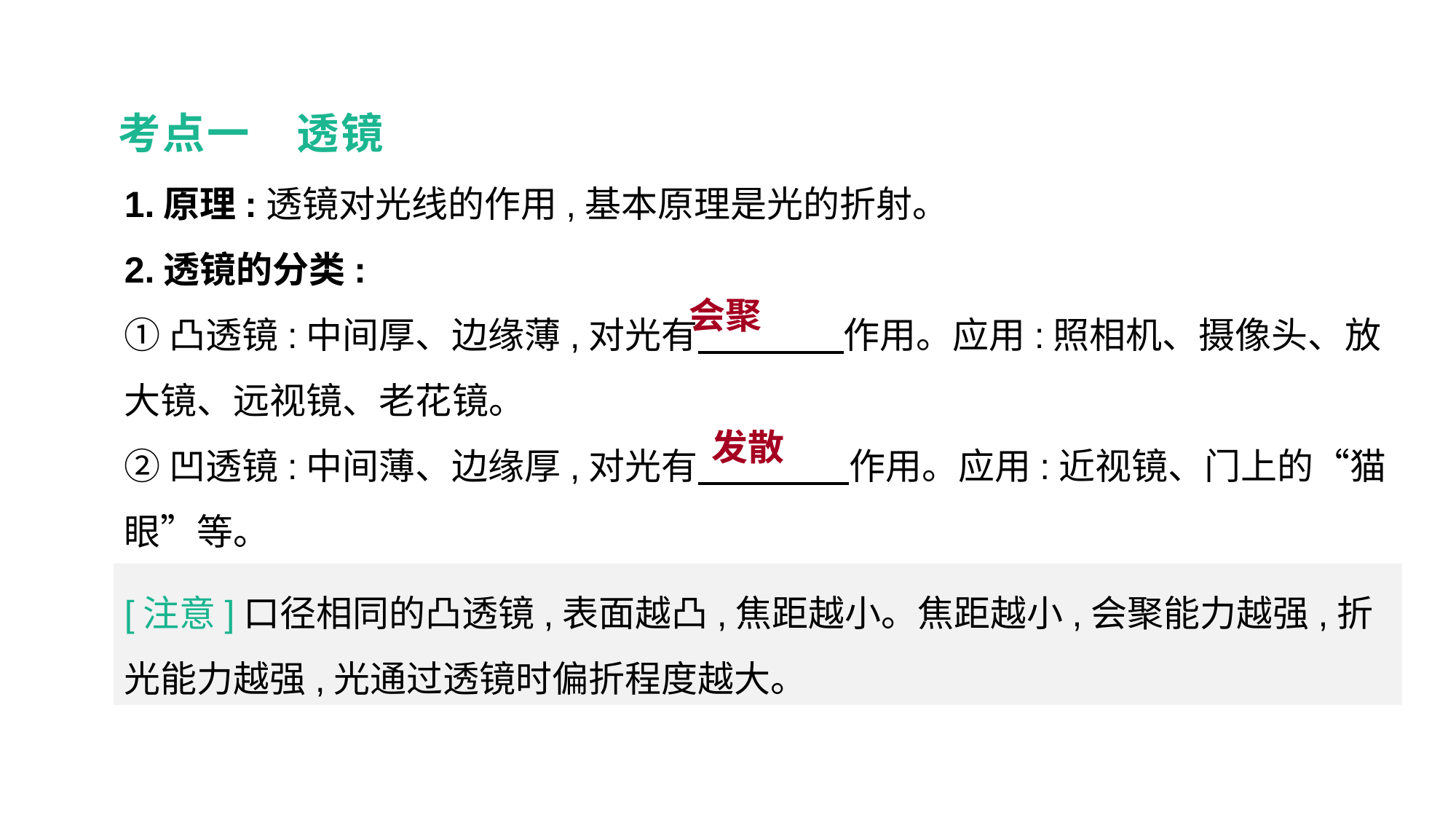

考点一　透镜
1.原理:透镜对光线的作用,基本原理是光的折射。
2.透镜的分类:
①凸透镜:中间厚、边缘薄,对光有　　　　作用。应用:照相机、摄像头、放大镜、远视镜、老花镜。
②凹透镜:中间薄、边缘厚,对光有　              作用。应用:近视镜、门上的“猫眼”等。
会聚
发散
[注意]口径相同的凸透镜,表面越凸,焦距越小。焦距越小,会聚能力越强,折光能力越强,光通过透镜时偏折程度越大。